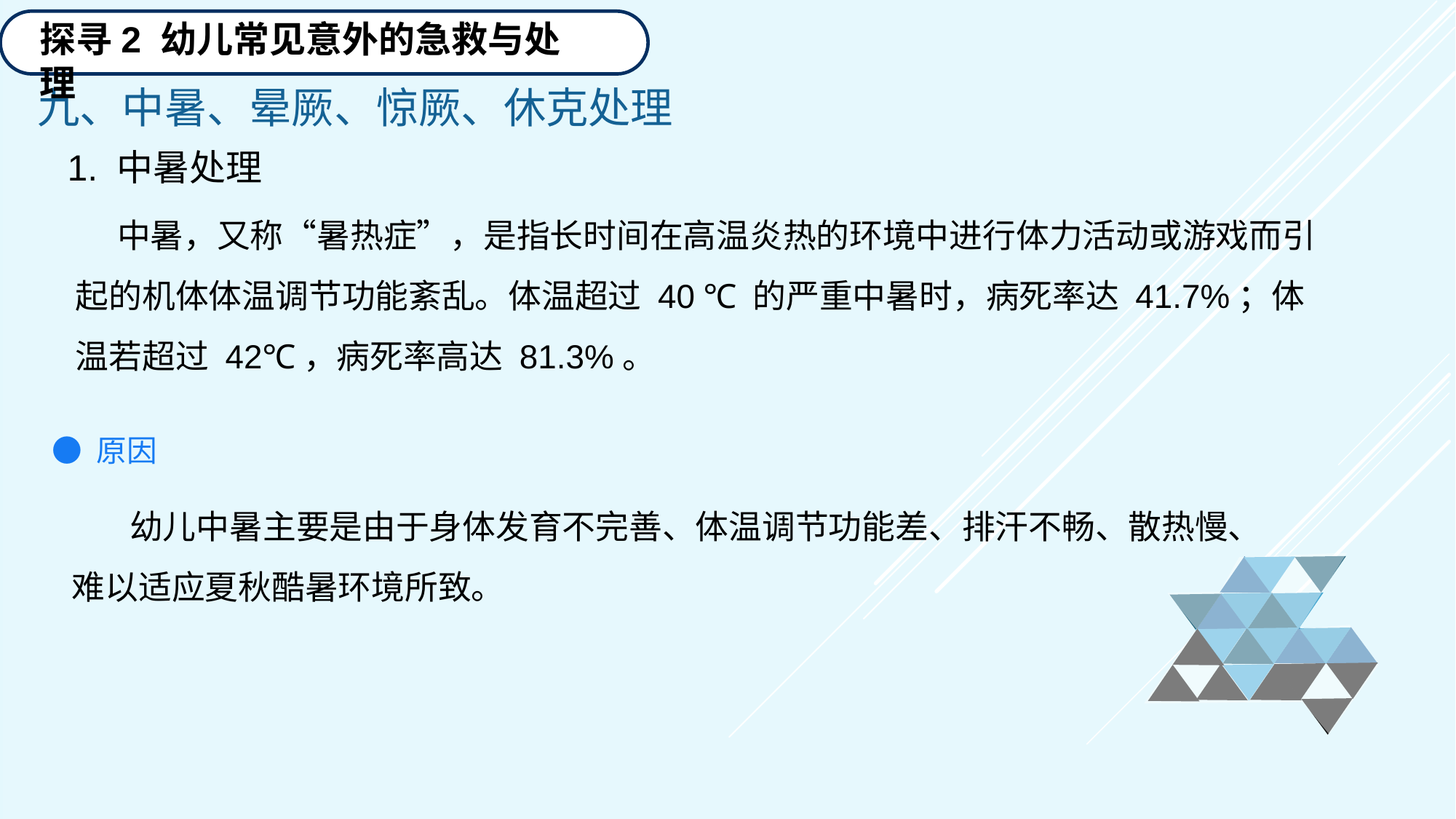

探寻2 幼儿常见意外的急救与处理
# 九、中暑、晕厥、惊厥、休克处理
1. 中暑处理
    中暑，又称“暑热症”，是指长时间在高温炎热的环境中进行体力活动或游戏而引
起的机体体温调节功能紊乱。体温超过 40 ℃ 的严重中暑时，病死率达 41.7%；体温若超过 42℃，病死率高达 81.3%。
● 原因
      幼儿中暑主要是由于身体发育不完善、体温调节功能差、排汗不畅、散热慢、难以适应夏秋酷暑环境所致。